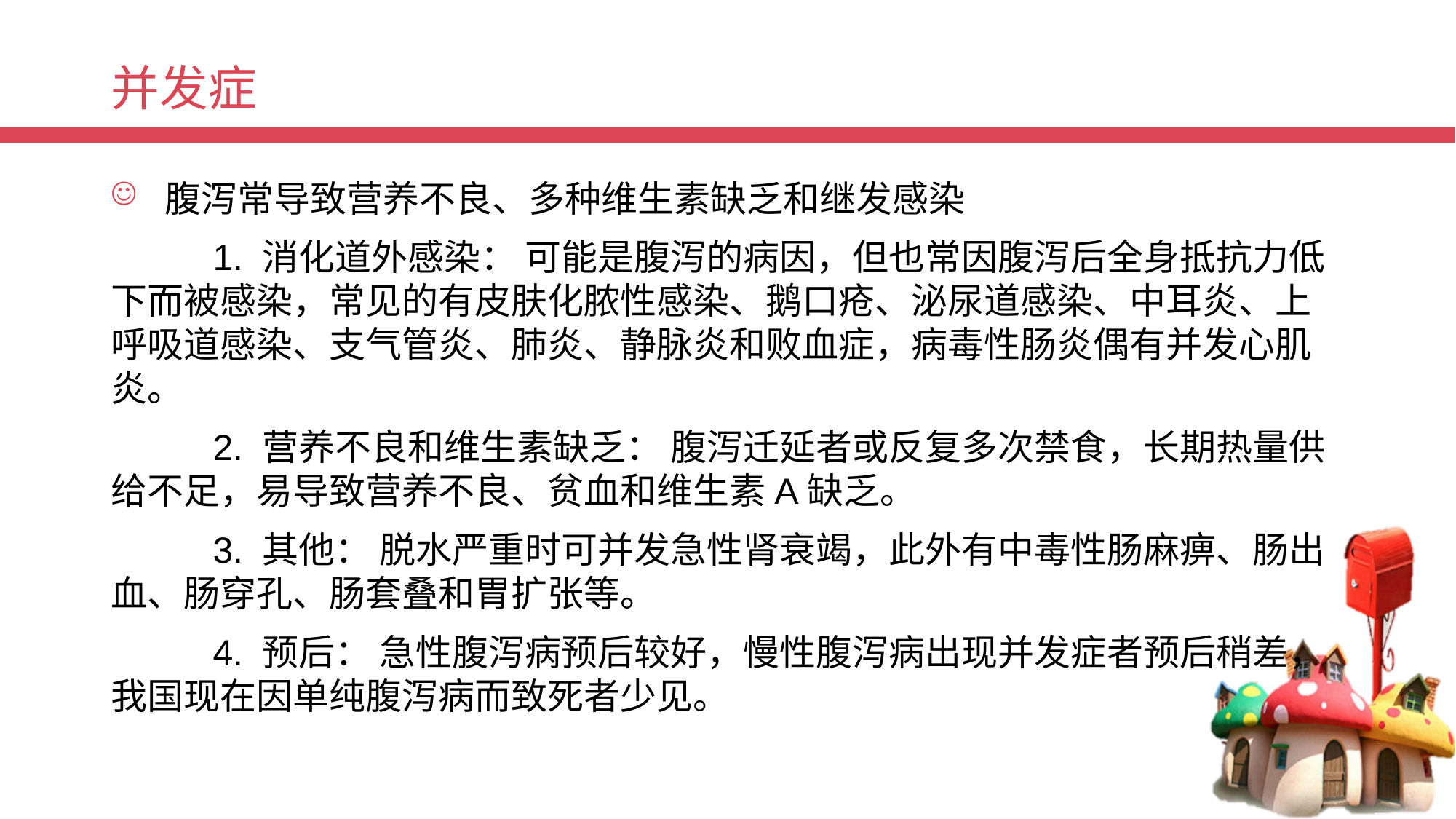

# 并发症
腹泻常导致营养不良、多种维生素缺乏和继发感染
          1. 消化道外感染： 可能是腹泻的病因，但也常因腹泻后全身抵抗力低下而被感染，常见的有皮肤化脓性感染、鹅口疮、泌尿道感染、中耳炎、上呼吸道感染、支气管炎、肺炎、静脉炎和败血症，病毒性肠炎偶有并发心肌炎。
          2. 营养不良和维生素缺乏： 腹泻迁延者或反复多次禁食，长期热量供给不足，易导致营养不良、贫血和维生素A缺乏。
          3. 其他： 脱水严重时可并发急性肾衰竭，此外有中毒性肠麻痹、肠出血、肠穿孔、肠套叠和胃扩张等。
          4. 预后： 急性腹泻病预后较好，慢性腹泻病出现并发症者预后稍差，我国现在因单纯腹泻病而致死者少见。